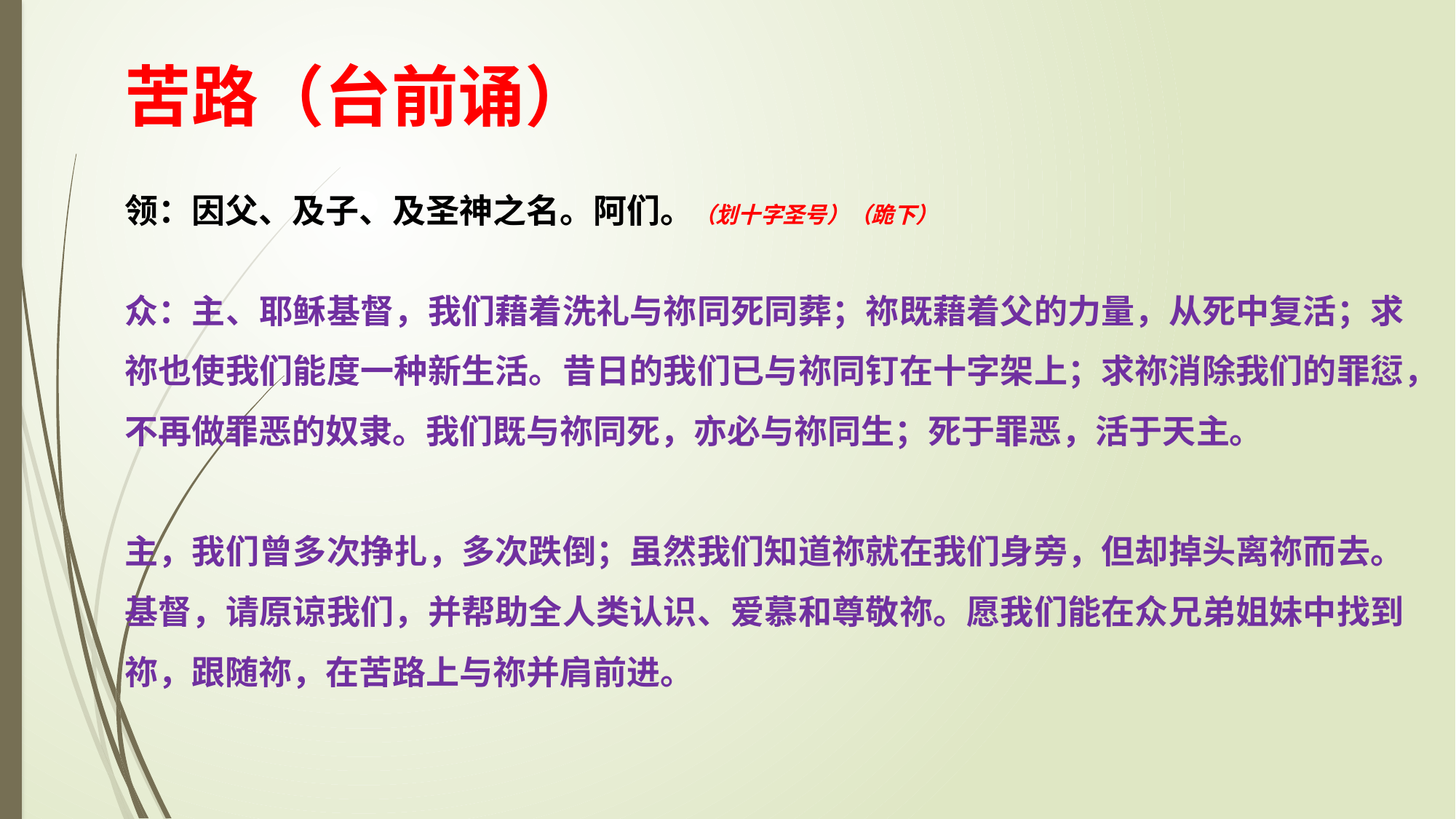

# 苦路（台前诵）
领：因父、及子、及圣神之名。阿们。（划十字圣号）（跪下）

众：主、耶稣基督，我们藉着洗礼与祢同死同葬；祢既藉着父的力量，从死中复活；求祢也使我们能度一种新生活。昔日的我们已与祢同钉在十字架上；求祢消除我们的罪愆，不再做罪恶的奴隶。我们既与祢同死，亦必与祢同生；死于罪恶，活于天主。

主，我们曾多次挣扎，多次跌倒；虽然我们知道祢就在我们身旁，但却掉头离祢而去。基督，请原谅我们，并帮助全人类认识、爱慕和尊敬祢。愿我们能在众兄弟姐妹中找到祢，跟随祢，在苦路上与祢并肩前进。